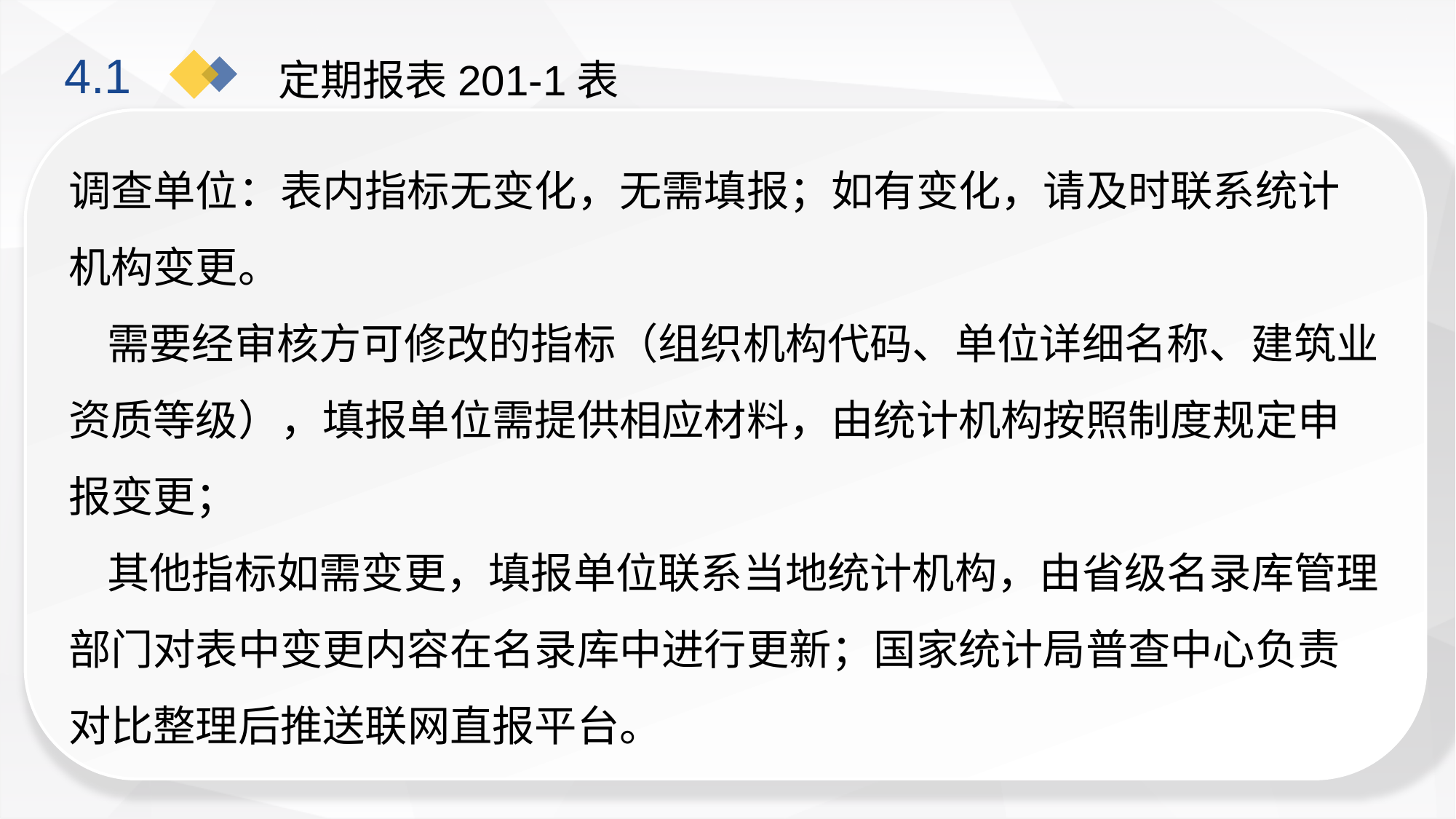

定期报表201-1表
4.1

调查单位：表内指标无变化，无需填报；如有变化，请及时联系统计机构变更。
   需要经审核方可修改的指标（组织机构代码、单位详细名称、建筑业资质等级），填报单位需提供相应材料，由统计机构按照制度规定申报变更；
   其他指标如需变更，填报单位联系当地统计机构，由省级名录库管理部门对表中变更内容在名录库中进行更新；国家统计局普查中心负责对比整理后推送联网直报平台。